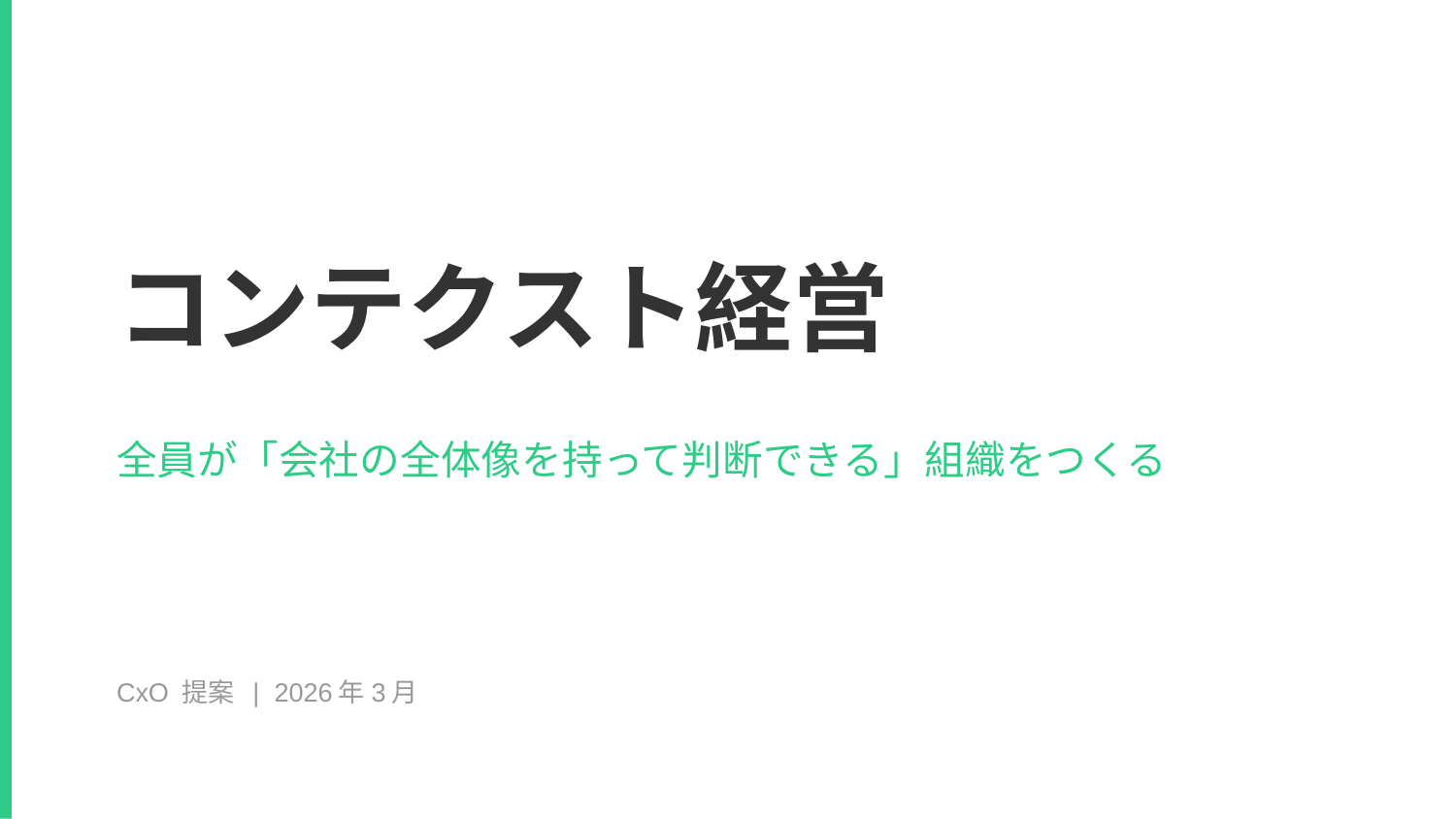

コンテクスト経営
全員が「会社の全体像を持って判断できる」組織をつくる
CxO 提案  |  2026年3月